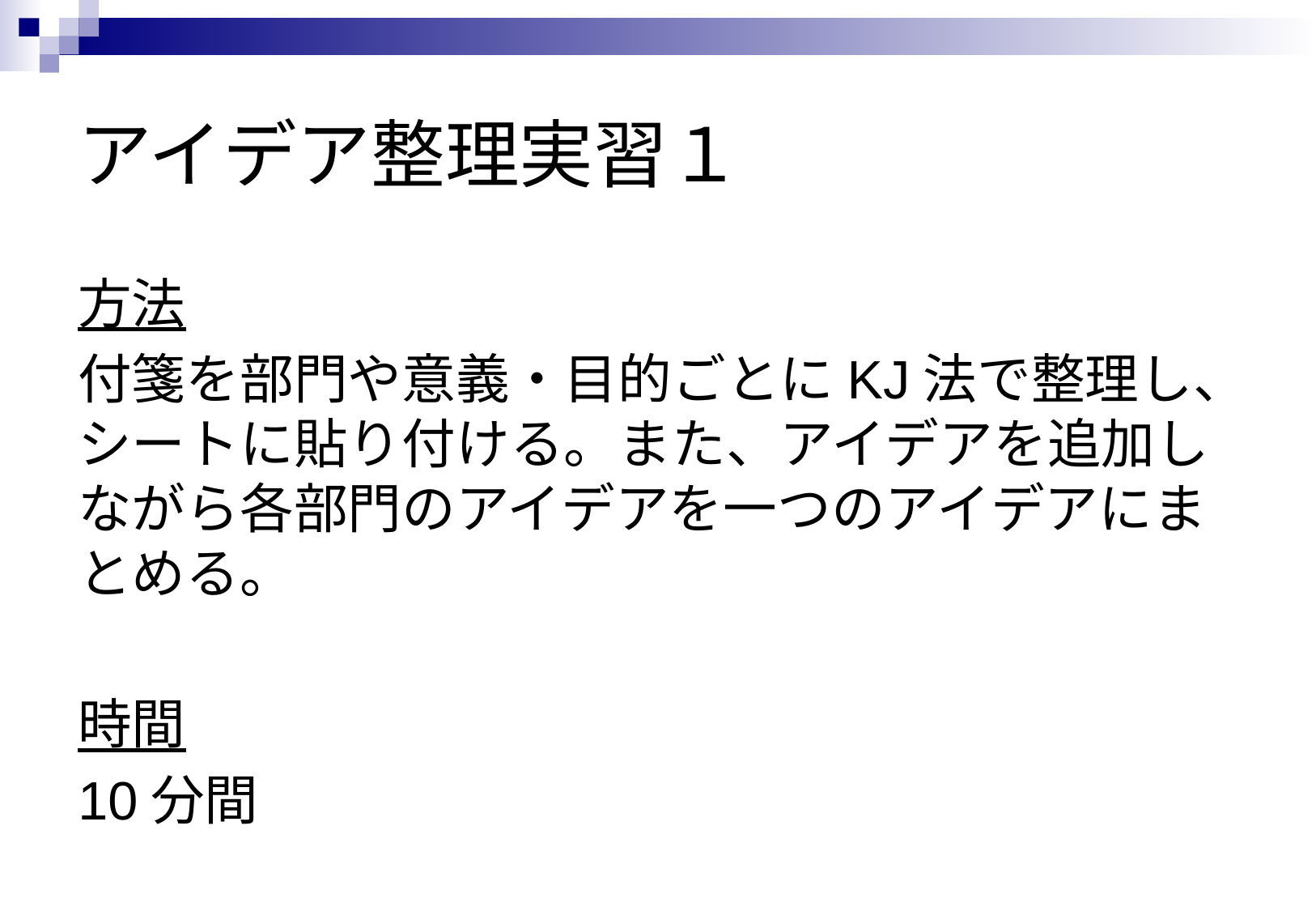

# アイデア整理実習１
方法
付箋を部門や意義・目的ごとにKJ法で整理し、シートに貼り付ける。また、アイデアを追加しながら各部門のアイデアを一つのアイデアにまとめる。

時間
10分間